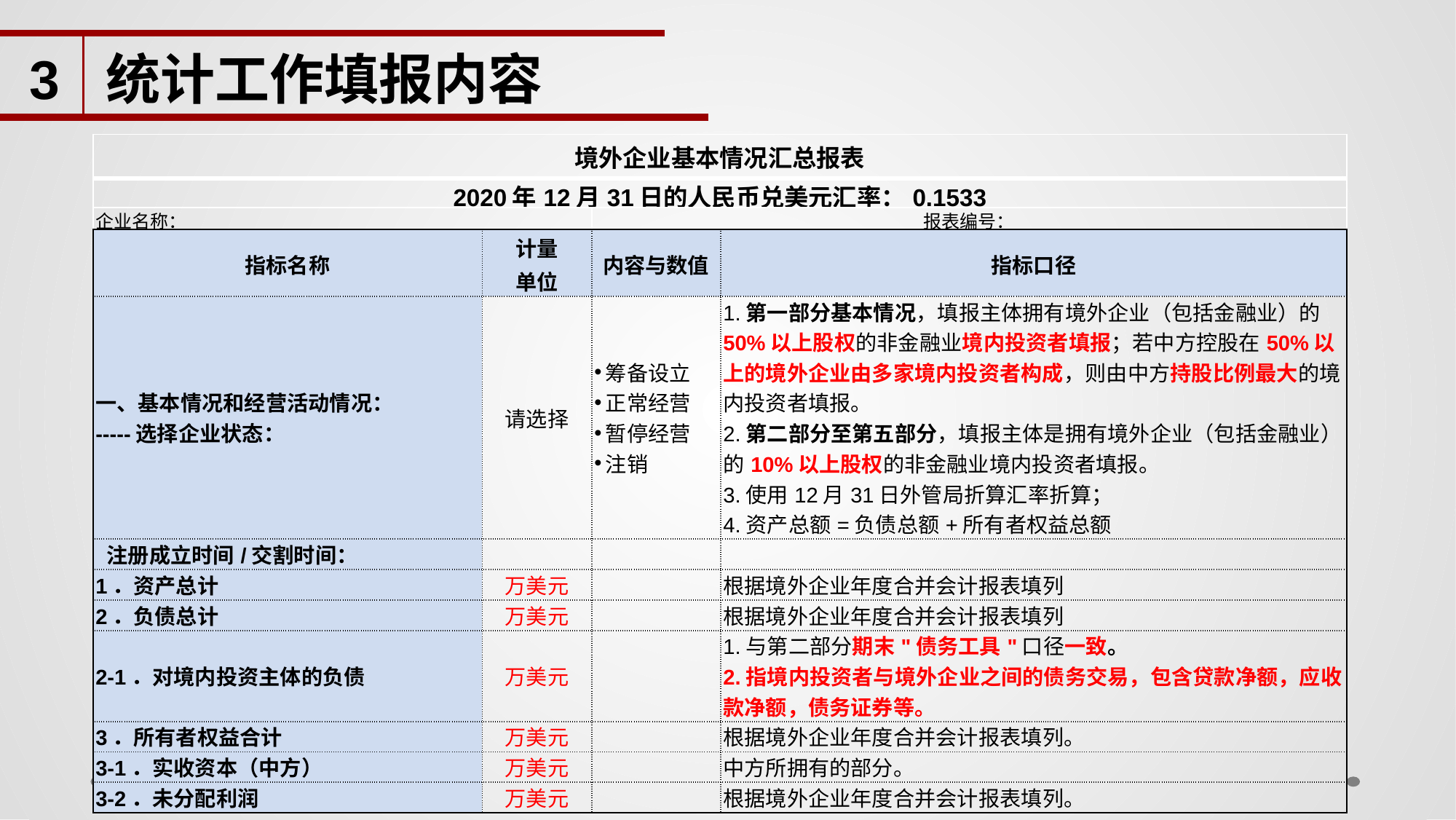

3
统计工作填报内容
| 境外企业基本情况汇总报表 |  |  |  |
| --- | --- | --- | --- |
| 2020年12月31日的人民币兑美元汇率：0.1533 |  |  |  |
| 企业名称： |  | 报表编号： |  |
| 指标名称 | 计量 单位 | 内容与数值 | 指标口径 |
| 一、基本情况和经营活动情况： -----选择企业状态： | 请选择 | 筹备设立 正常经营 暂停经营 注销 | 1.第一部分基本情况，填报主体拥有境外企业（包括金融业）的50%以上股权的非金融业境内投资者填报；若中方控股在50%以上的境外企业由多家境内投资者构成，则由中方持股比例最大的境内投资者填报。 2.第二部分至第五部分，填报主体是拥有境外企业（包括金融业）的10%以上股权的非金融业境内投资者填报。 3.使用12月31日外管局折算汇率折算； 4.资产总额=负债总额+所有者权益总额 |
| 注册成立时间/交割时间： |  |  |  |
| 1．资产总计 | 万美元 |  | 根据境外企业年度合并会计报表填列 |
| 2．负债总计 | 万美元 |  | 根据境外企业年度合并会计报表填列 |
| 2-1．对境内投资主体的负债 | 万美元 |  | 1.与第二部分期末"债务工具"口径一致。 2.指境内投资者与境外企业之间的债务交易，包含贷款净额，应收款净额，债务证券等。 |
| 3．所有者权益合计 | 万美元 |  | 根据境外企业年度合并会计报表填列。 |
| 3-1．实收资本（中方） | 万美元 |  | 中方所拥有的部分。 |
| 3-2．未分配利润 | 万美元 |  | 根据境外企业年度合并会计报表填列。 |